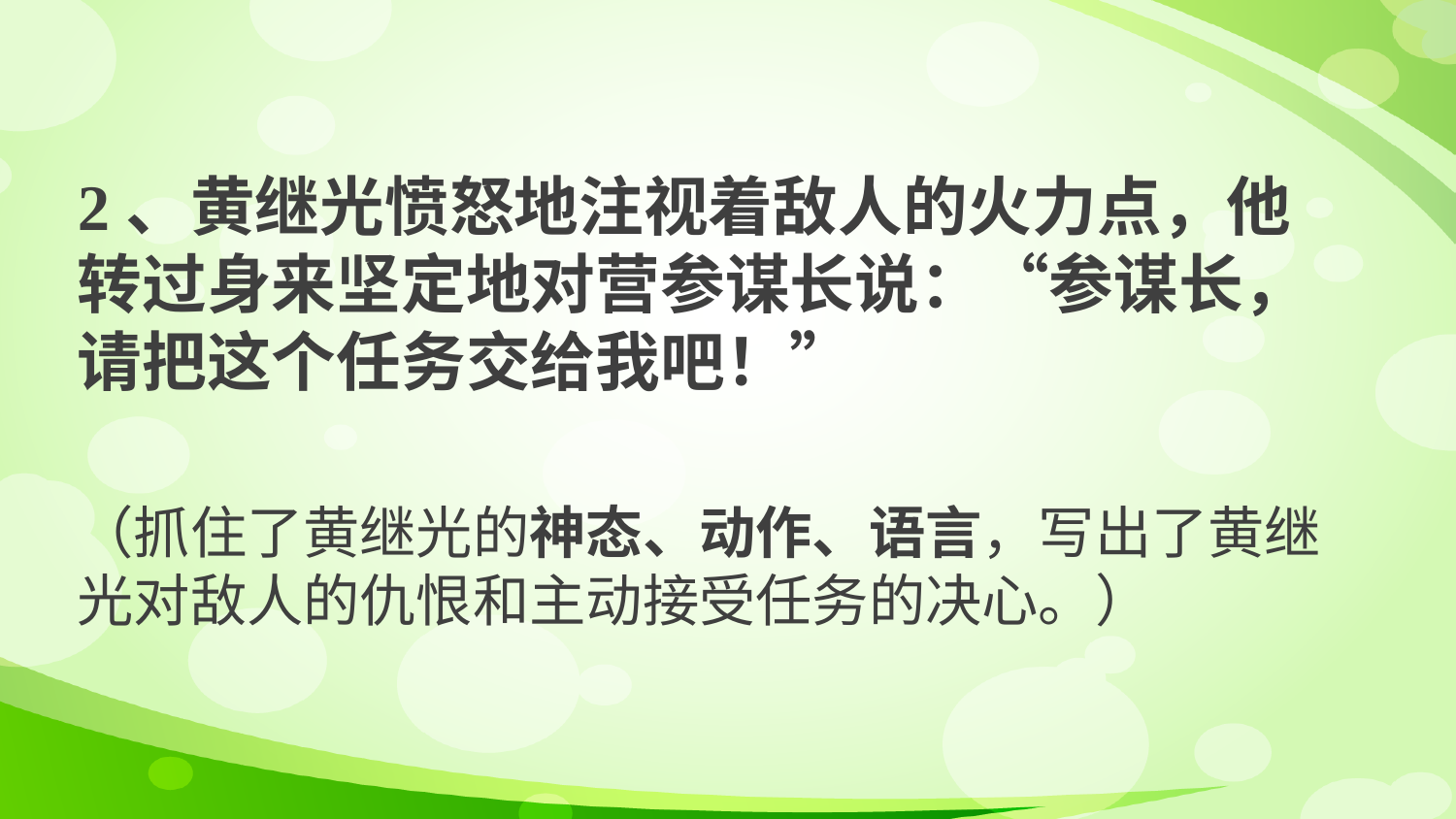

2、黄继光愤怒地注视着敌人的火力点，他转过身来坚定地对营参谋长说：“参谋长，请把这个任务交给我吧！”
（抓住了黄继光的神态、动作、语言，写出了黄继光对敌人的仇恨和主动接受任务的决心。）